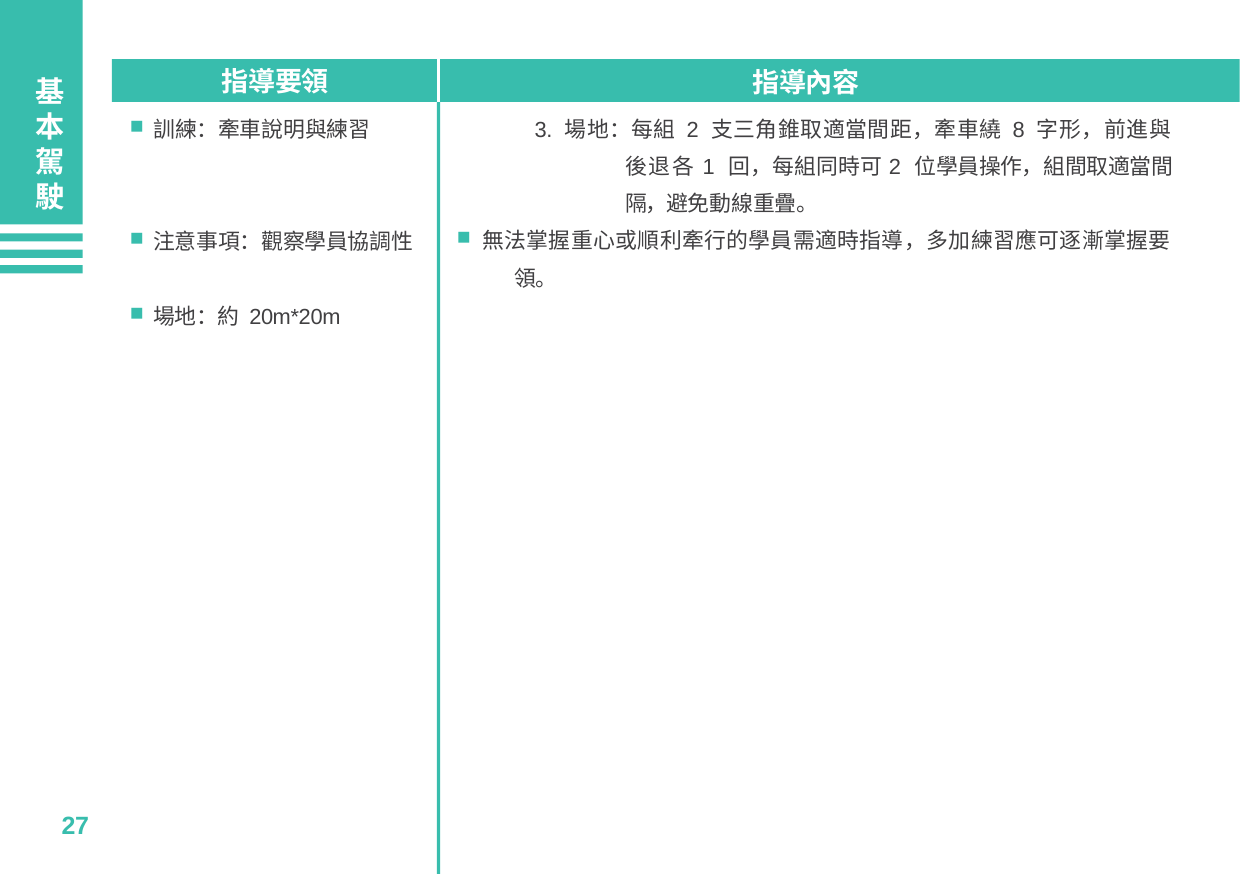

指導要領
指導內容
基本駕駛
3. 場地：每組 2 支三角錐取適當間距，牽車繞 8 字形，前進與後退各1 回，每組同時可2 位學員操作，組間取適當間隔，避免動線重疊。
無法掌握重心或順利牽行的學員需適時指導，多加練習應可逐漸掌握要	領。
訓練：牽車說明與練習
注意事項：觀察學員協調性

場地：約 20m*20m
27